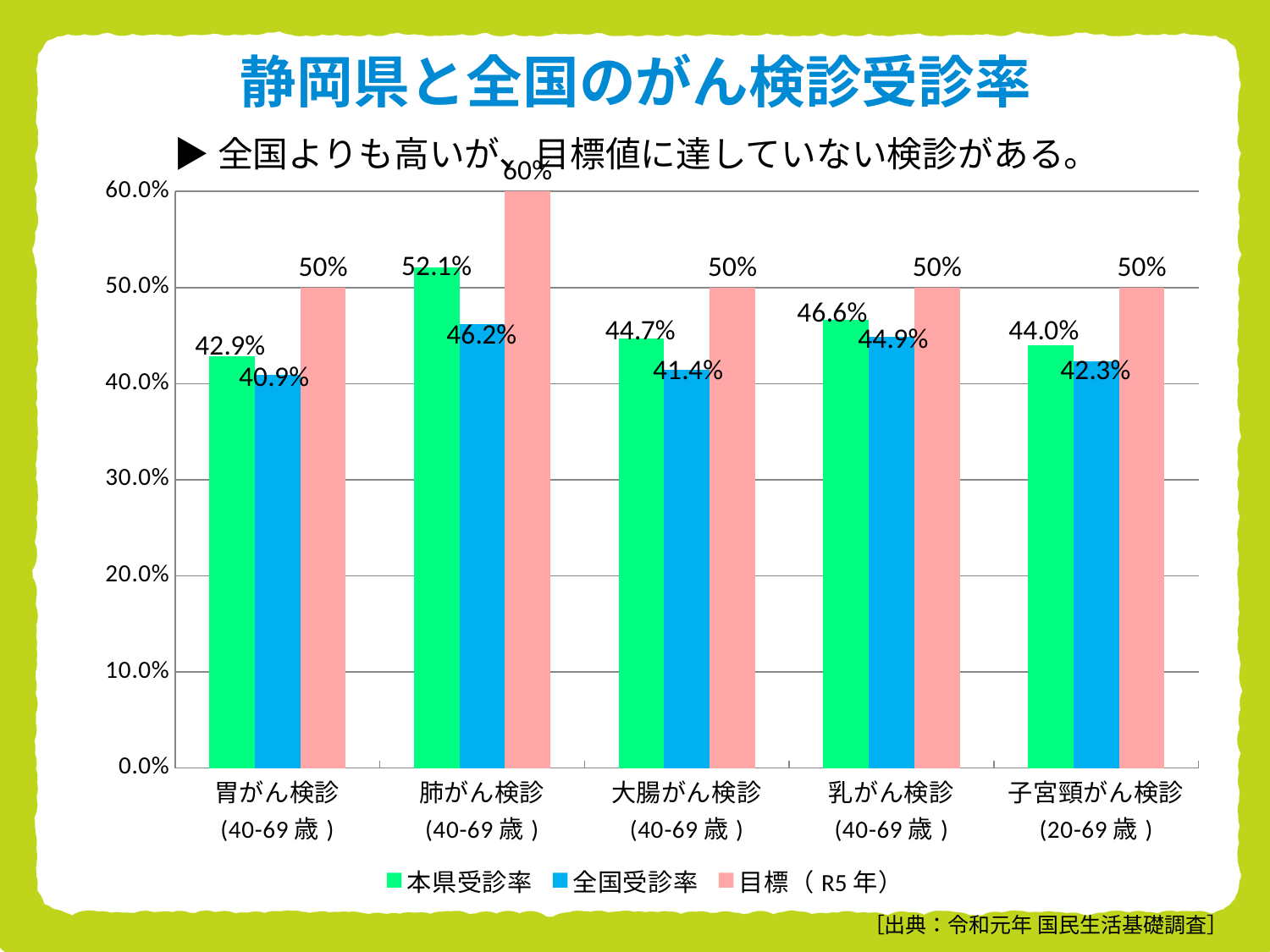

静岡県と全国のがん検診受診率
▶全国よりも高いが、目標値に達していない検診がある。

### Chart

| Category | 本県受診率 | 全国受診率 | 目標（R5年） |
|---|---|---|---|
| 胃がん検診
(40-69歳) | 0.42886317222600406 | 0.4088015233405782 | 0.5 |
| 肺がん検診
(40-69歳) | 0.5207624234172905 | 0.462310784558866 | 0.6 |
| 大腸がん検診
(40-69歳) | 0.44656228727025193 | 0.41439864591948605 | 0.5 |
| 乳がん検診
(40-69歳) | 0.4661246612466125 | 0.4485357531216018 | 0.5 |
| 子宮頸がん検診
(20-69歳) | 0.4397299903567984 | 0.4234756817764246 | 0.5 |
［出典：令和元年 国民生活基礎調査］